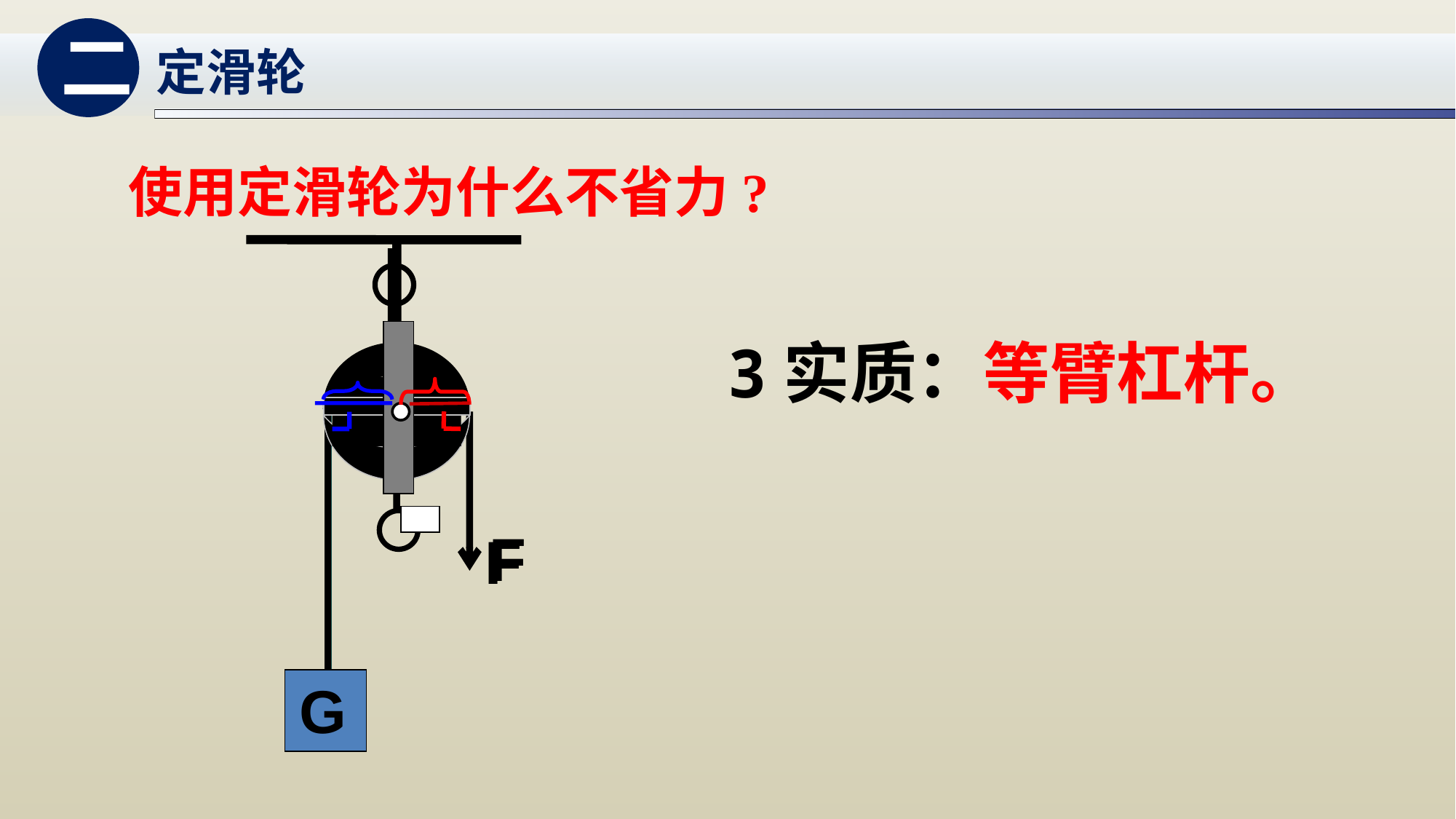

二

定滑轮

使用定滑轮为什么不省力?

r
r
3实质：等臂杠杆。

O

F
F
G